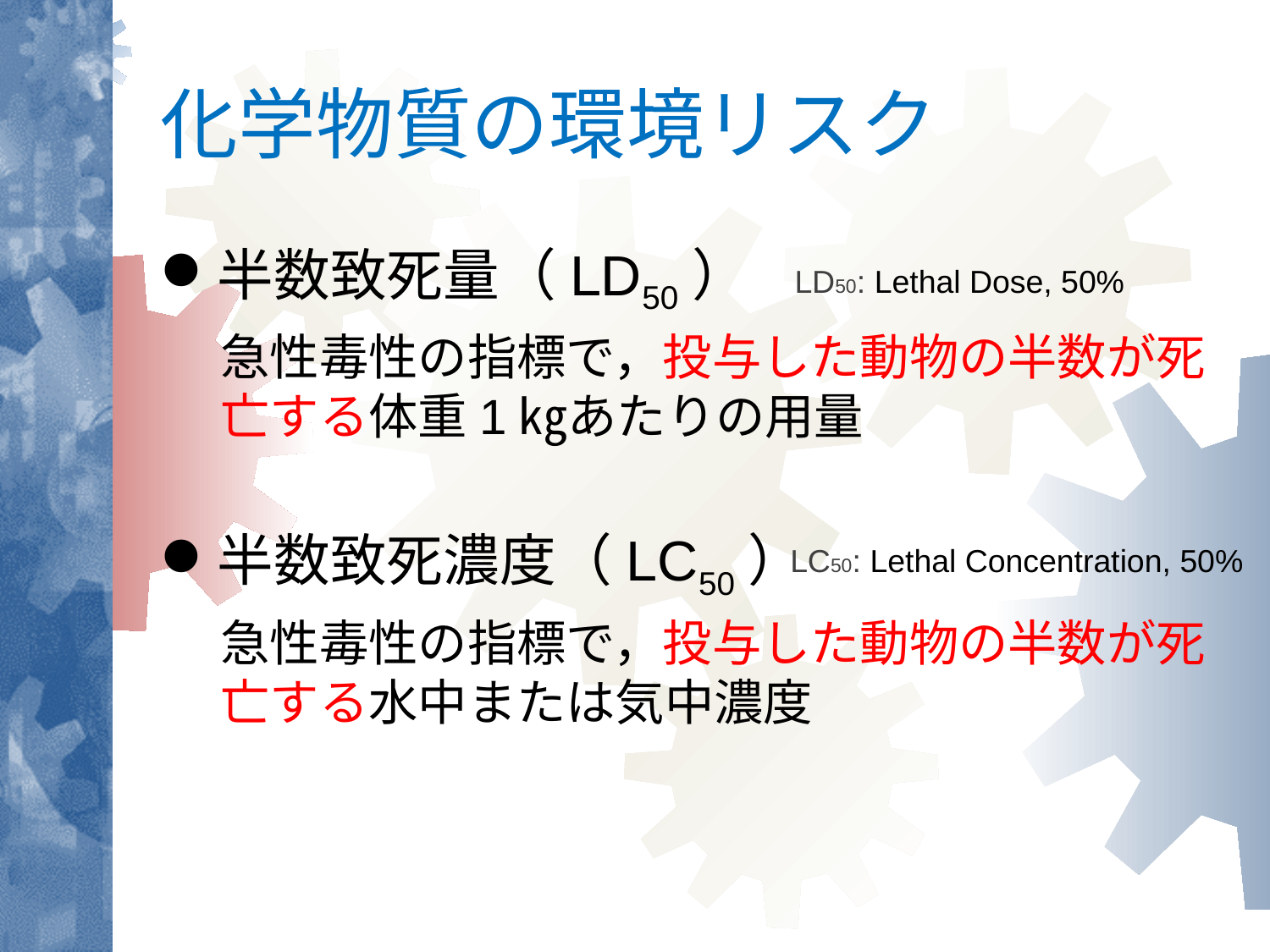

# 化学物質の環境リスク
半数致死量（LD50）
急性毒性の指標で，投与した動物の半数が死亡する体重1㎏あたりの用量

半数致死濃度（LC50）
急性毒性の指標で，投与した動物の半数が死亡する水中または気中濃度
LD50: Lethal Dose, 50%
LC50: Lethal Concentration, 50%